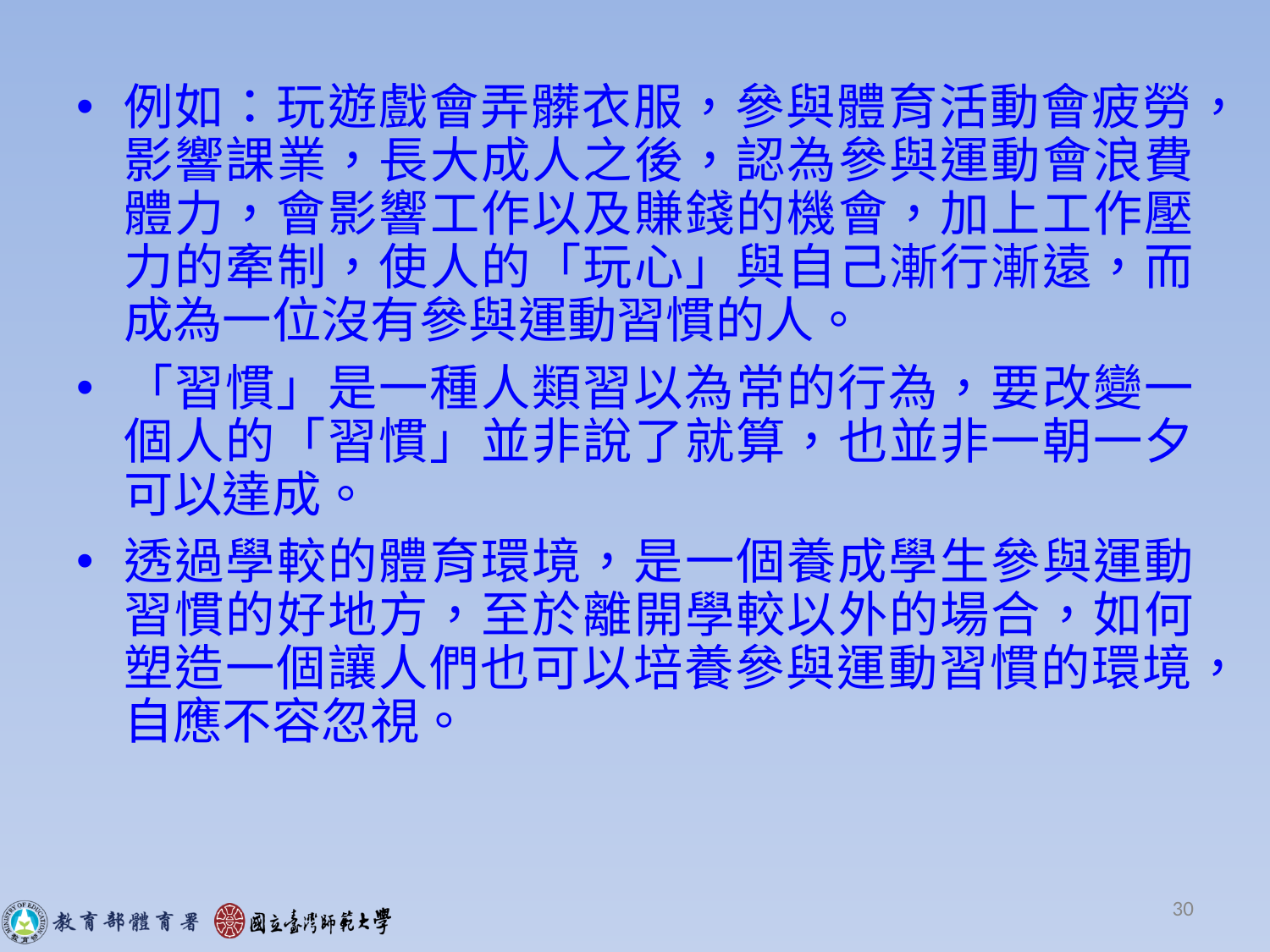

例如：玩遊戲會弄髒衣服，參與體育活動會疲勞，影響課業，長大成人之後，認為參與運動會浪費體力，會影響工作以及賺錢的機會，加上工作壓力的牽制，使人的「玩心」與自己漸行漸遠，而成為一位沒有參與運動習慣的人。
「習慣」是一種人類習以為常的行為，要改變一個人的「習慣」並非說了就算，也並非一朝一夕可以達成。
透過學較的體育環境，是一個養成學生參與運動習慣的好地方，至於離開學較以外的場合，如何塑造一個讓人們也可以培養參與運動習慣的環境，自應不容忽視。

30